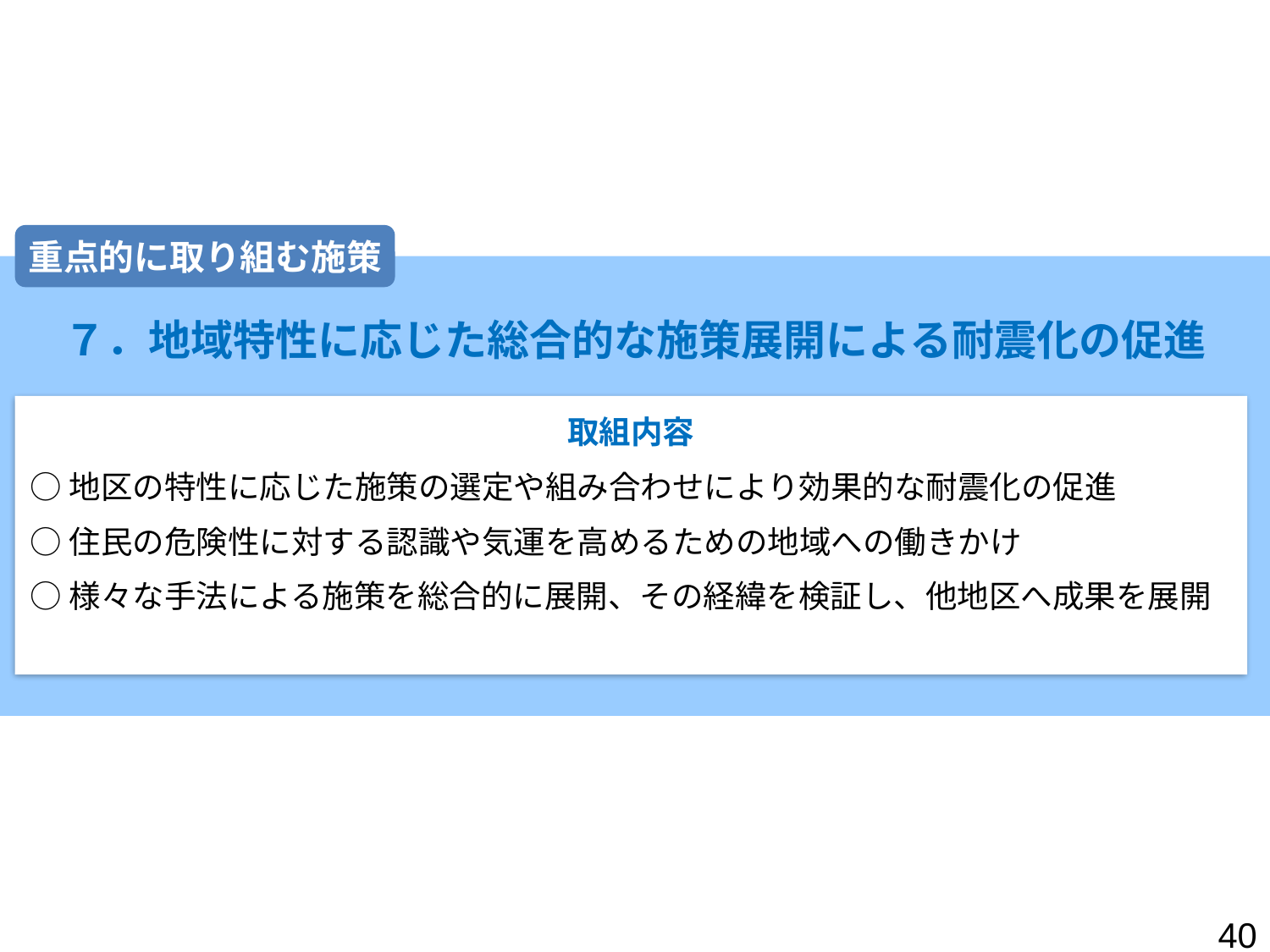

重点的に取り組む施策

７．地域特性に応じた総合的な施策展開による耐震化の促進
取組内容
○地区の特性に応じた施策の選定や組み合わせにより効果的な耐震化の促進
○住民の危険性に対する認識や気運を高めるための地域への働きかけ
○様々な手法による施策を総合的に展開、その経緯を検証し、他地区へ成果を展開

40